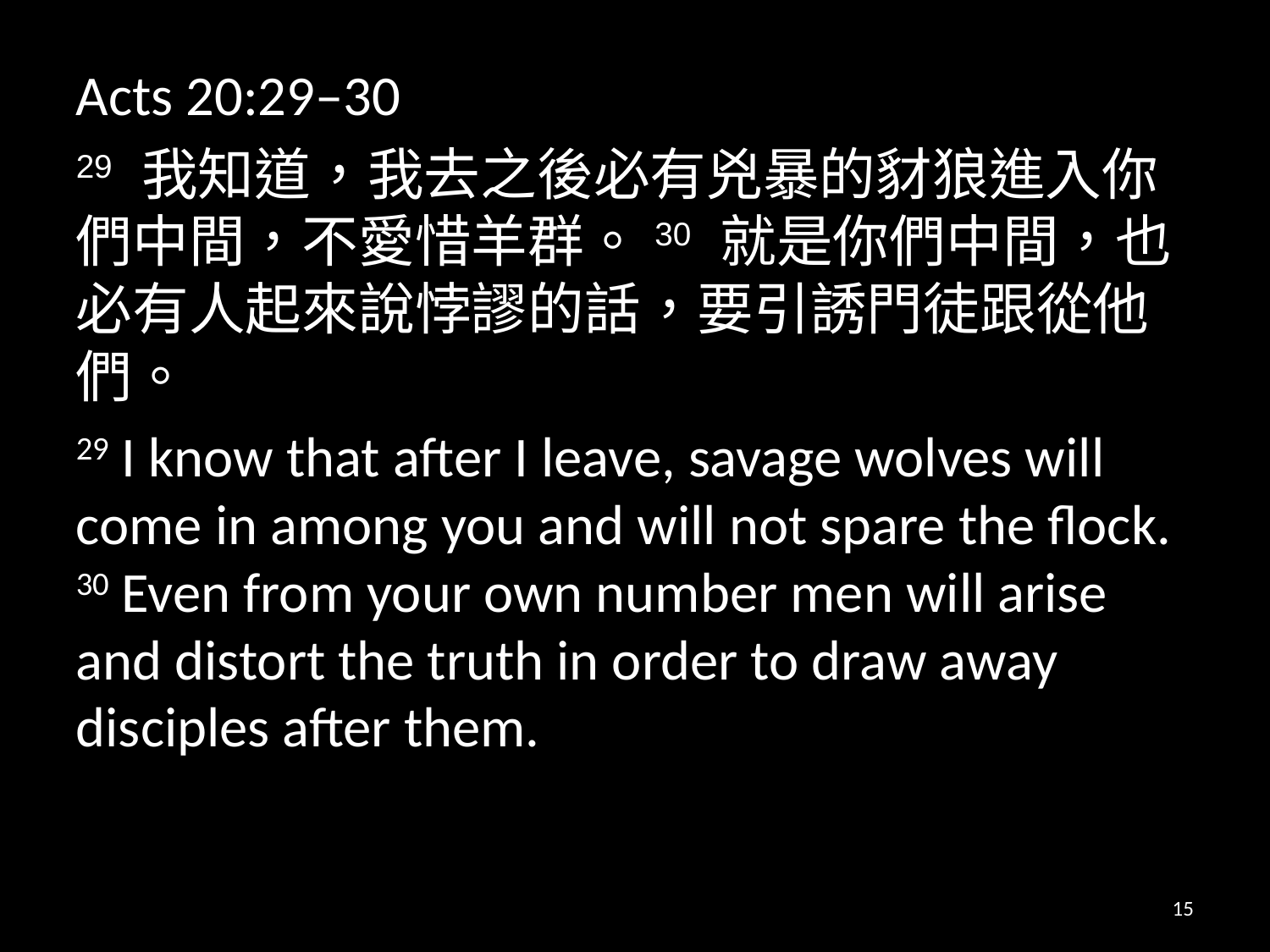

Acts 20:29–30
29 我知道，我去之後必有兇暴的豺狼進入你們中間，不愛惜羊群。30 就是你們中間，也必有人起來說悖謬的話，要引誘門徒跟從他們。
29 I know that after I leave, savage wolves will come in among you and will not spare the flock. 30 Even from your own number men will arise and distort the truth in order to draw away disciples after them.

15